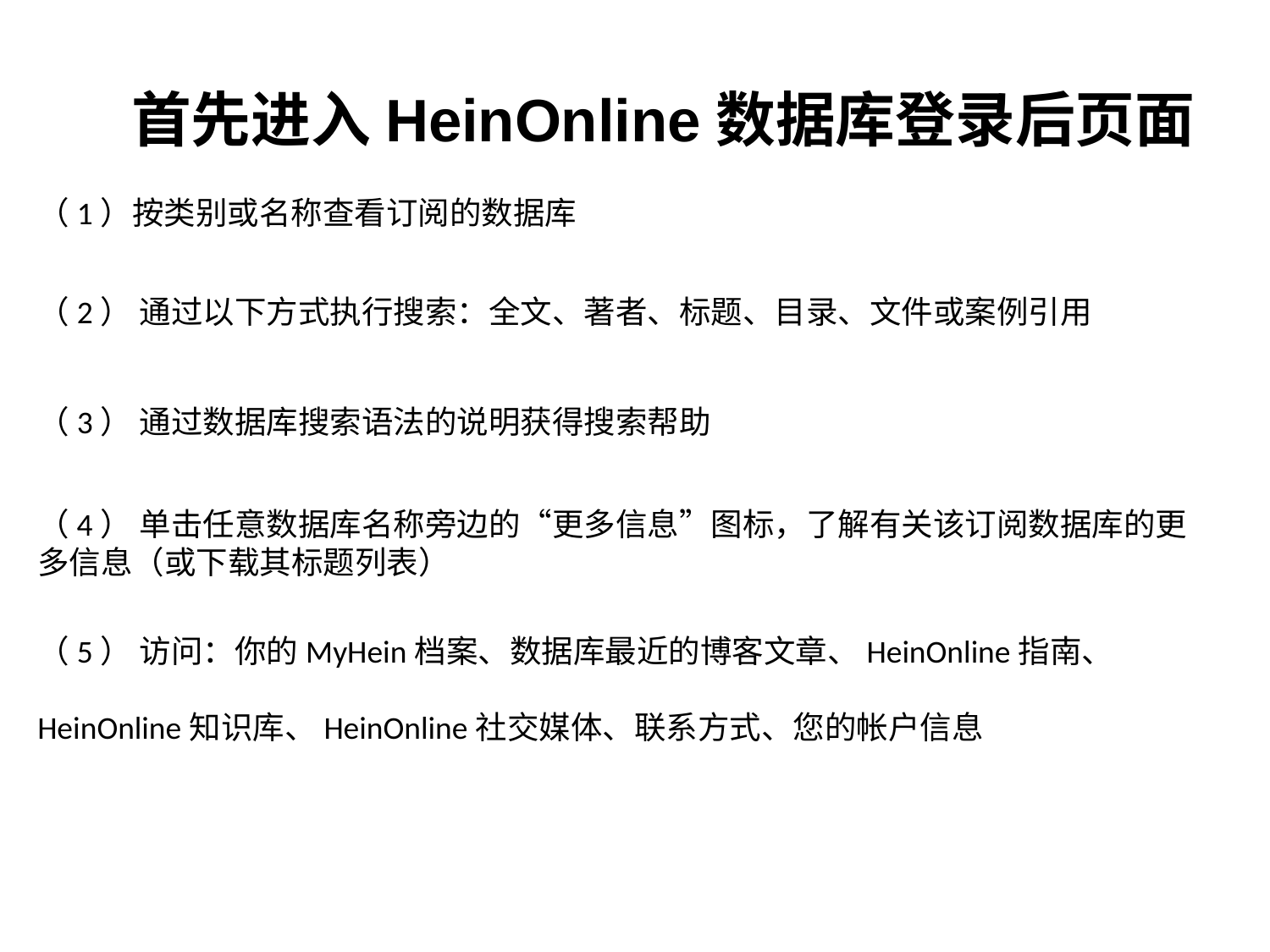

首先进入HeinOnline数据库登录后页面
（1）按类别或名称查看订阅的数据库

（2） 通过以下方式执行搜索：全文、著者、标题、目录、文件或案例引用
（3） 通过数据库搜索语法的说明获得搜索帮助
（4） 单击任意数据库名称旁边的“更多信息”图标，了解有关该订阅数据库的更多信息（或下载其标题列表）
（5） 访问：你的MyHein档案、数据库最近的博客文章、HeinOnline指南、

HeinOnline知识库、HeinOnline社交媒体、联系方式、您的帐户信息